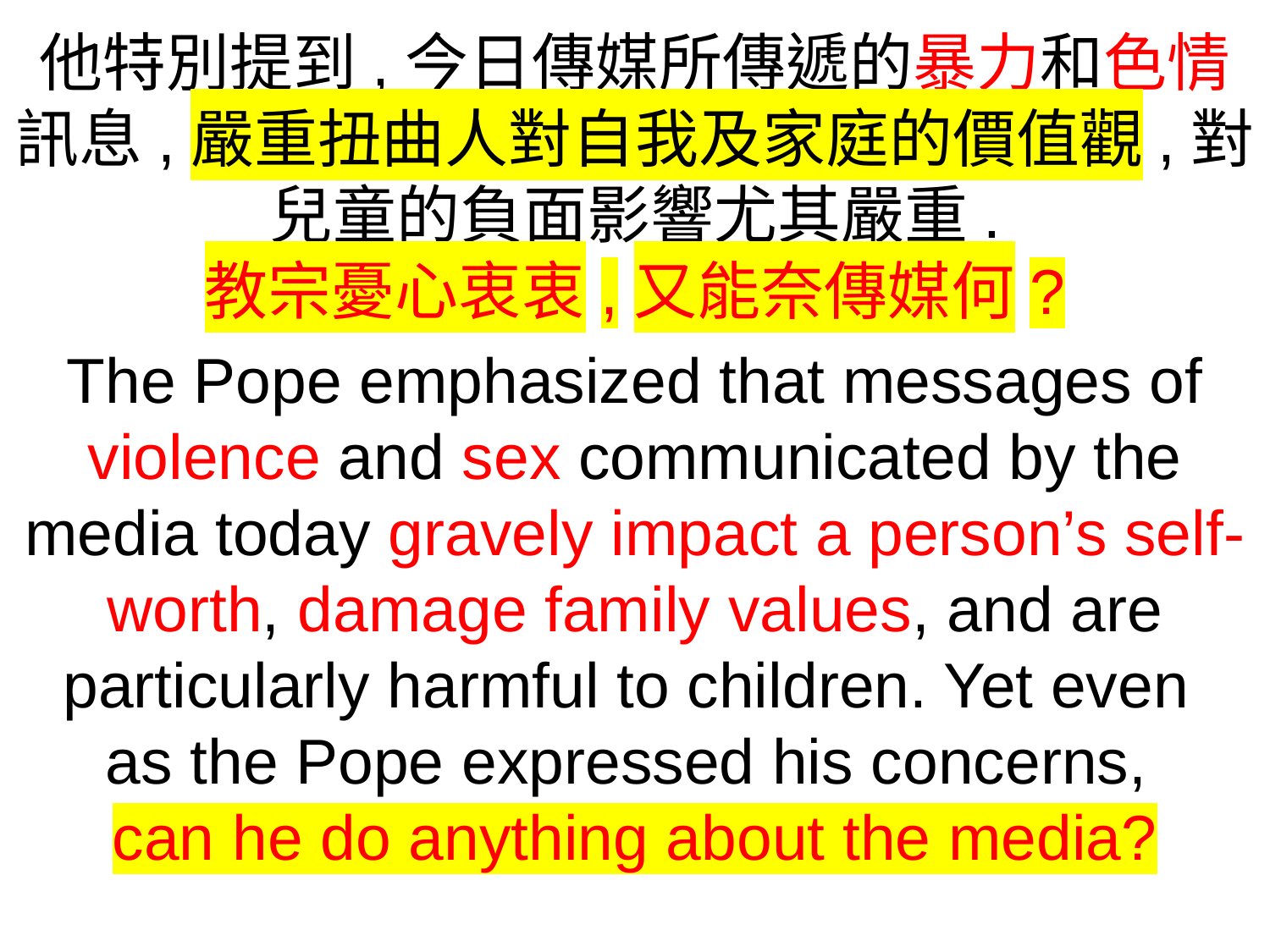

他特別提到,今日傳媒所傳遞的暴力和色情訊息,嚴重扭曲人對自我及家庭的價值觀,對兒童的負面影響尤其嚴重.
教宗憂心衷衷,又能奈傳媒何?
The Pope emphasized that messages of violence and sex communicated by the media today gravely impact a person’s self-worth, damage family values, and are particularly harmful to children. Yet even
as the Pope expressed his concerns,
can he do anything about the media?